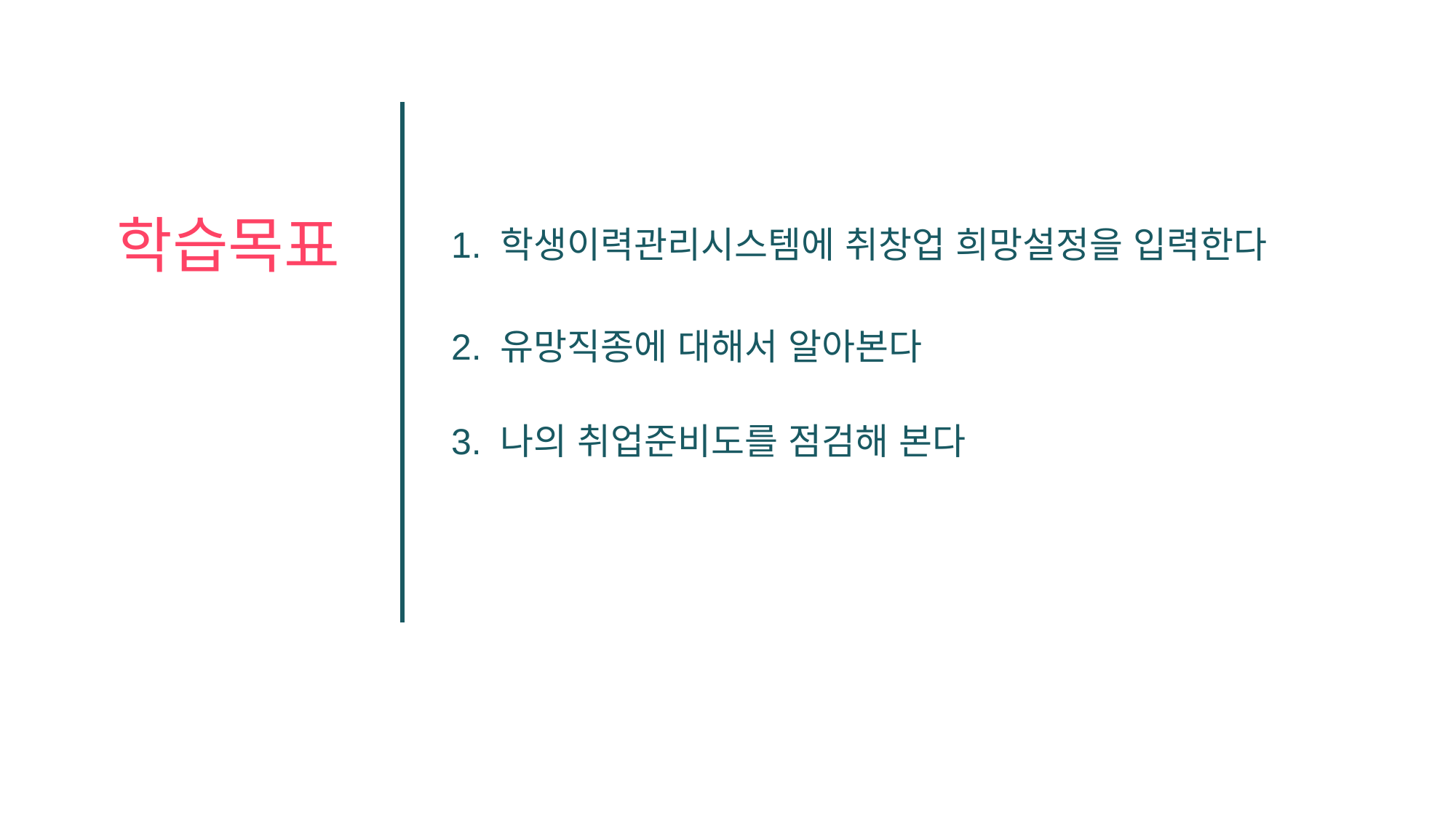

학습목표
1. 학생이력관리시스템에 취창업 희망설정을 입력한다
2. 유망직종에 대해서 알아본다
3. 나의 취업준비도를 점검해 본다